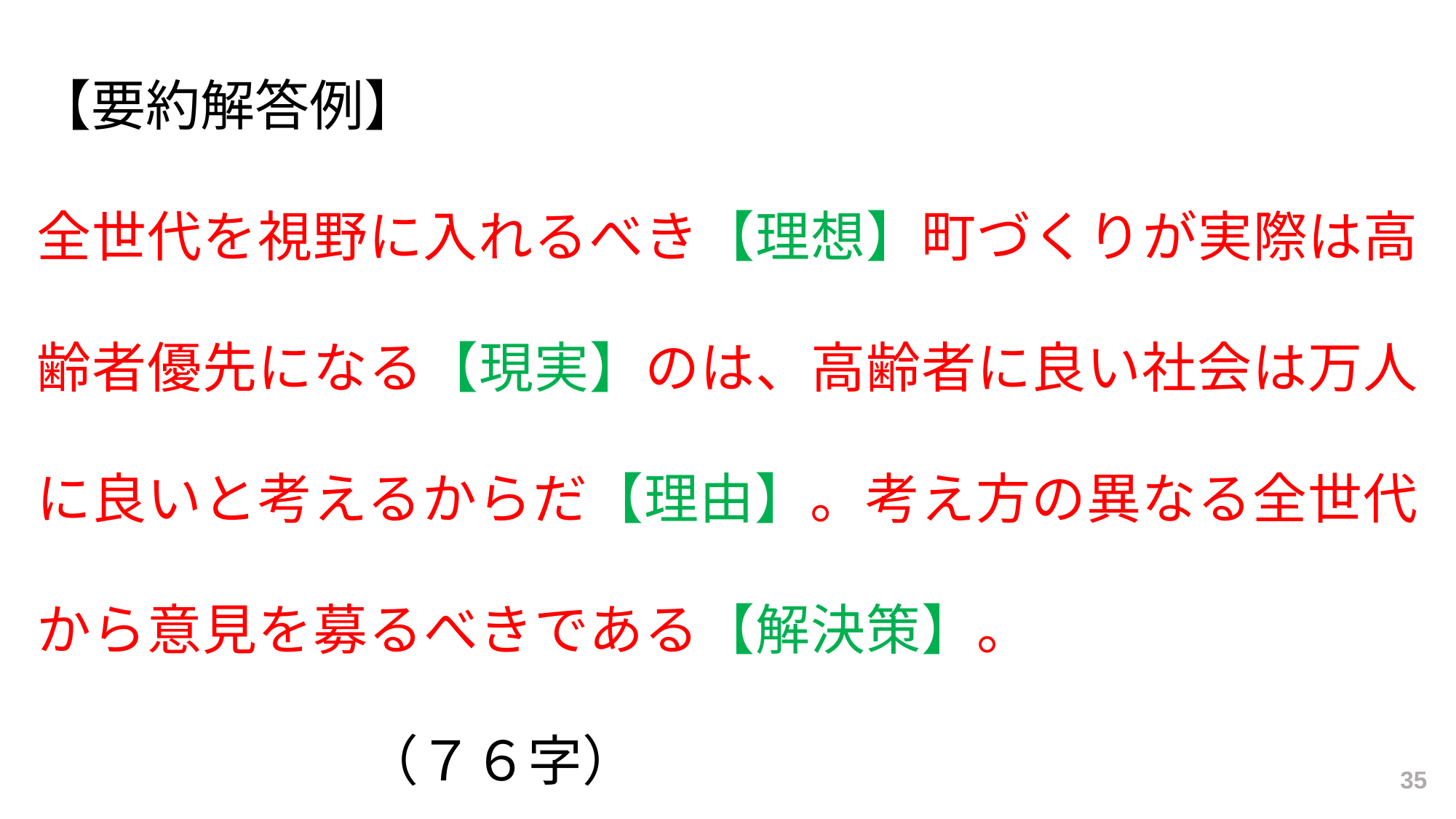

【要約解答例】
全世代を視野に入れるべき【理想】町づくりが実際は高齢者優先になる【現実】のは、高齢者に良い社会は万人に良いと考えるからだ【理由】。考え方の異なる全世代から意見を募るべきである【解決策】。　　　　　　　　　　　　　（７６字）